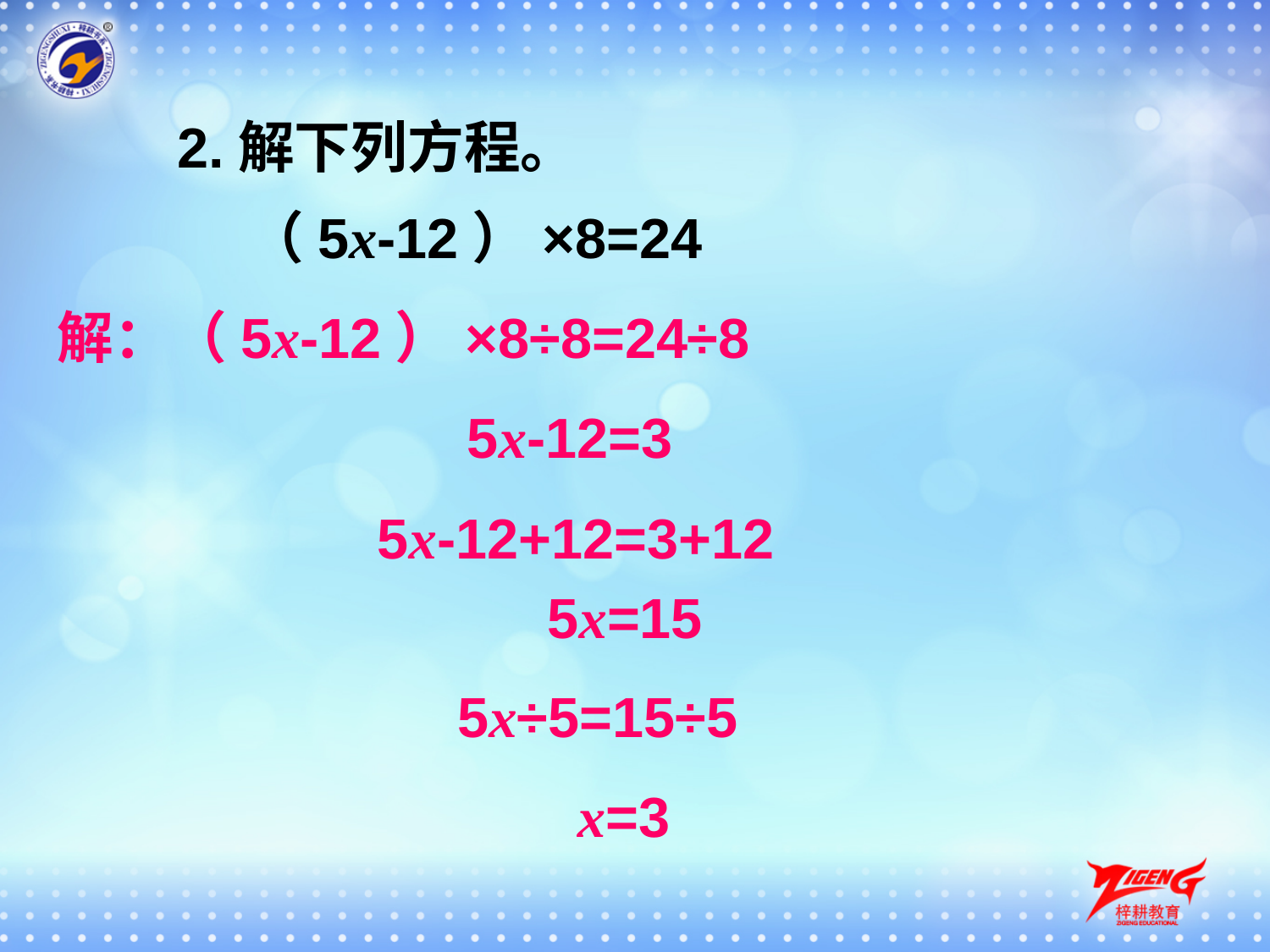

2.解下列方程。
（5x-12）×8=24
解：（5x-12）×8÷8=24÷8
5x-12=3
5x-12+12=3+12
5x=15
5x÷5=15÷5
x=3